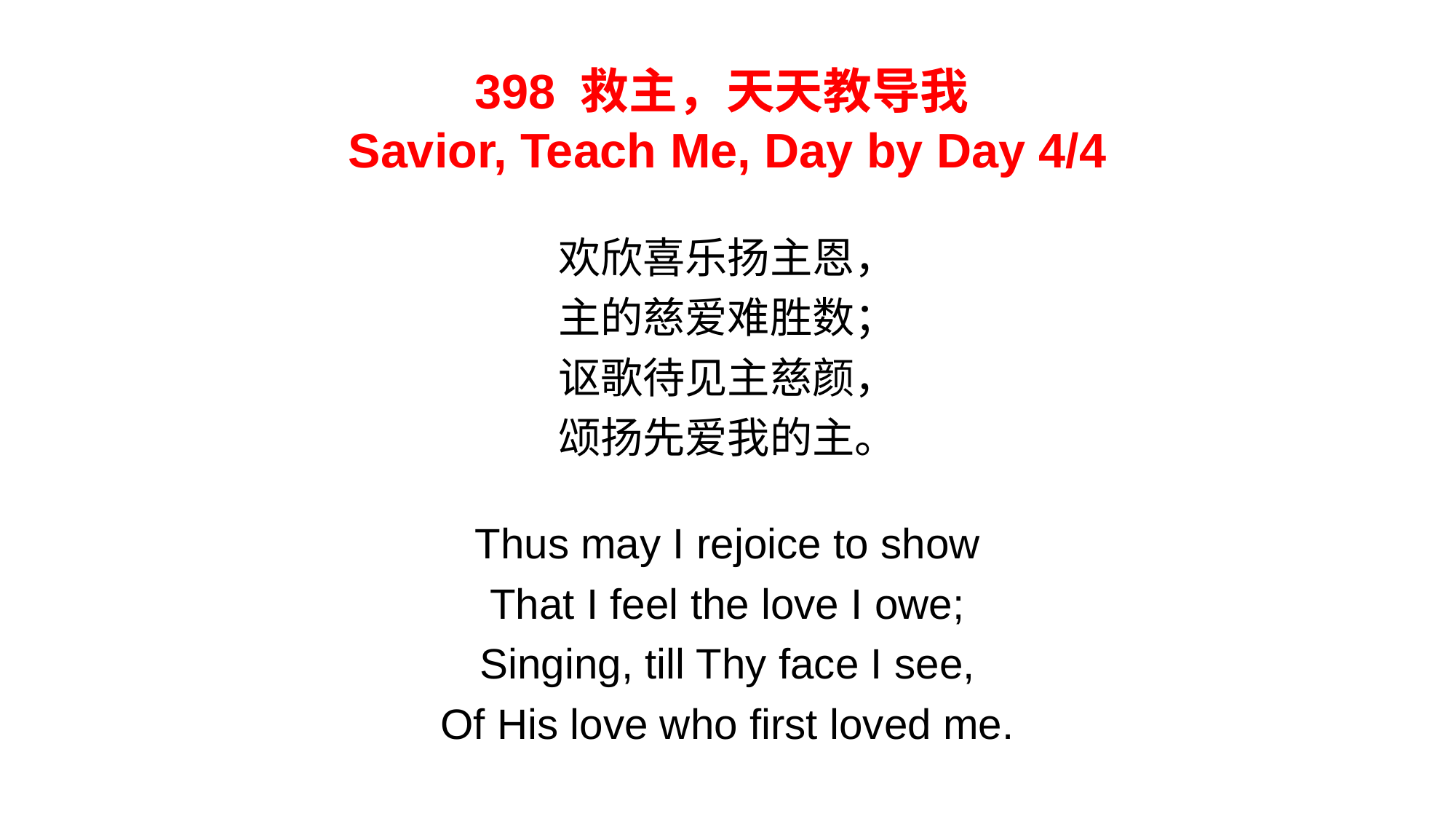

398 救主，天天教导我
Savior, Teach Me, Day by Day 4/4
欢欣喜乐扬主恩，
主的慈爱难胜数；
讴歌待见主慈颜，
颂扬先爱我的主。

Thus may I rejoice to show
That I feel the love I owe;
Singing, till Thy face I see,
Of His love who first loved me.